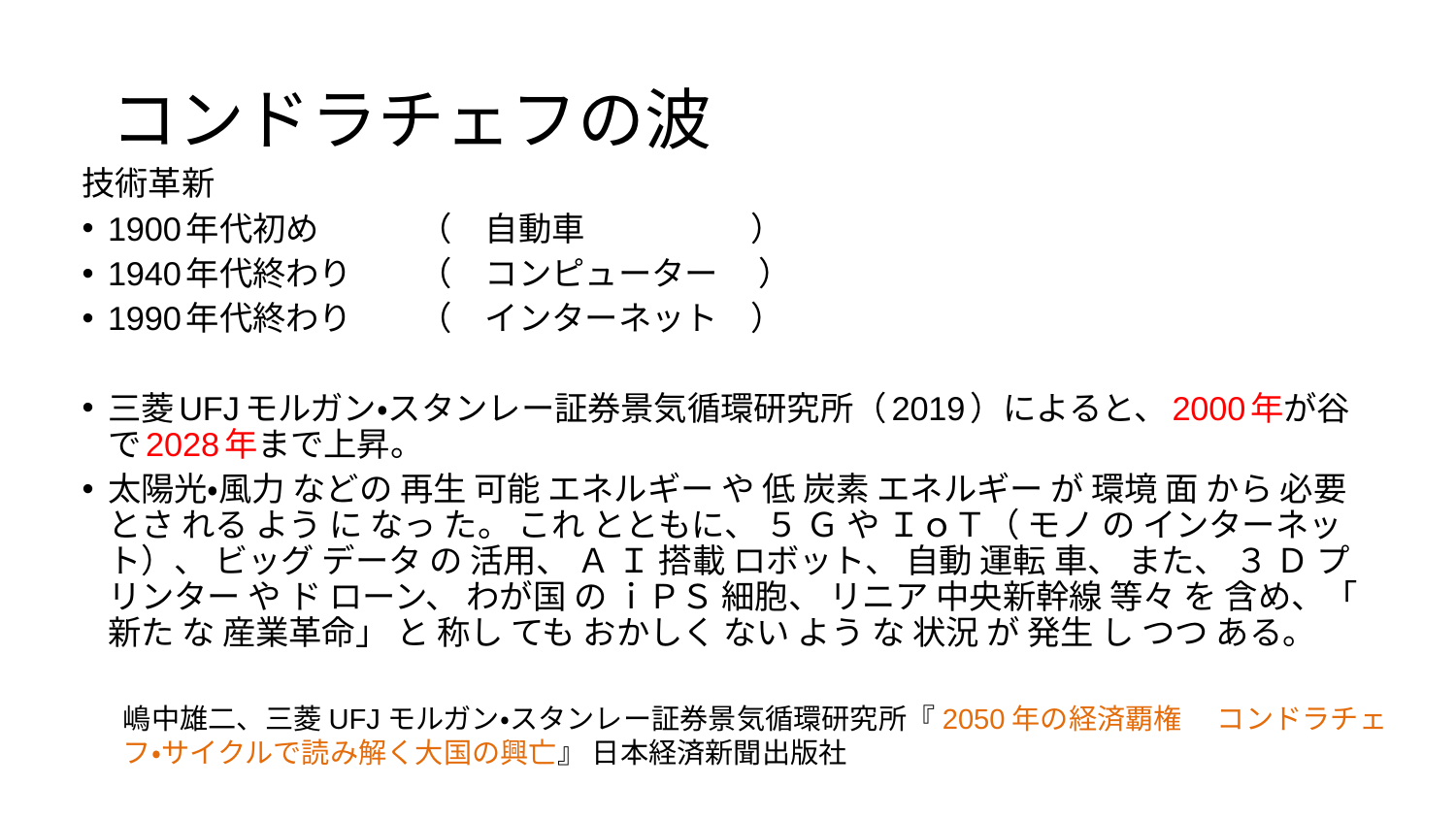

# コンドラチェフの波
技術革新
1900年代初め　　　（　自動車　　　　　）
1940年代終わり　　（　コンピューター　 ）
1990年代終わり　　（　インターネット　）

三菱UFJモルガン・スタンレー証券景気循環研究所（2019）によると、2000年が谷で2028年まで上昇。
太陽光・風力 などの 再生 可能 エネルギー や 低 炭素 エネルギー が 環境 面 から 必要 とさ れる よう に なっ た。 これ とともに、 ５ Ｇ や ＩｏＴ（ モノ の インターネット）、 ビッグ データ の 活用、 Ａ Ｉ 搭載 ロボット、 自動 運転 車、 また、 ３ Ｄ プリンター や ド ローン、 わが国 の ｉＰＳ 細胞、 リニア 中央新幹線 等々 を 含め、「 新た な 産業革命」 と 称し ても おかしく ない よう な 状況 が 発生 し つつ ある。
嶋中雄二、三菱UFJモルガン・スタンレー証券景気循環研究所『2050年の経済覇権　 コンドラチェフ・サイクルで読み解く大国の興亡』 日本経済新聞出版社